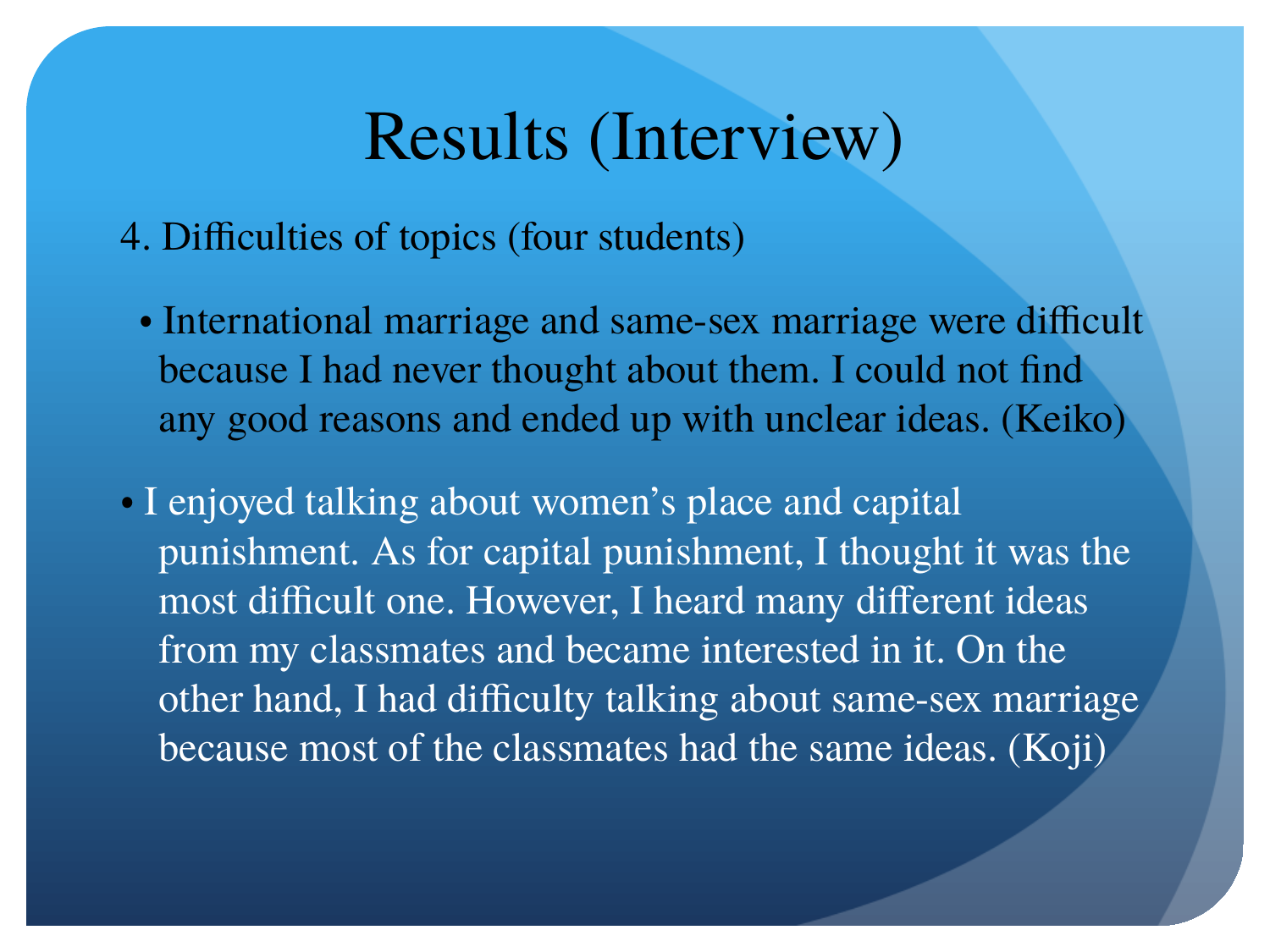

# Results (Interview)
4. Difficulties of topics (four students)
 ・International marriage and same-sex marriage were difficult because I had never thought about them. I could not find any good reasons and ended up with unclear ideas. (Keiko)
・I enjoyed talking about women’s place and capital punishment. As for capital punishment, I thought it was the most difficult one. However, I heard many different ideas from my classmates and became interested in it. On the other hand, I had difficulty talking about same-sex marriage because most of the classmates had the same ideas. (Koji)